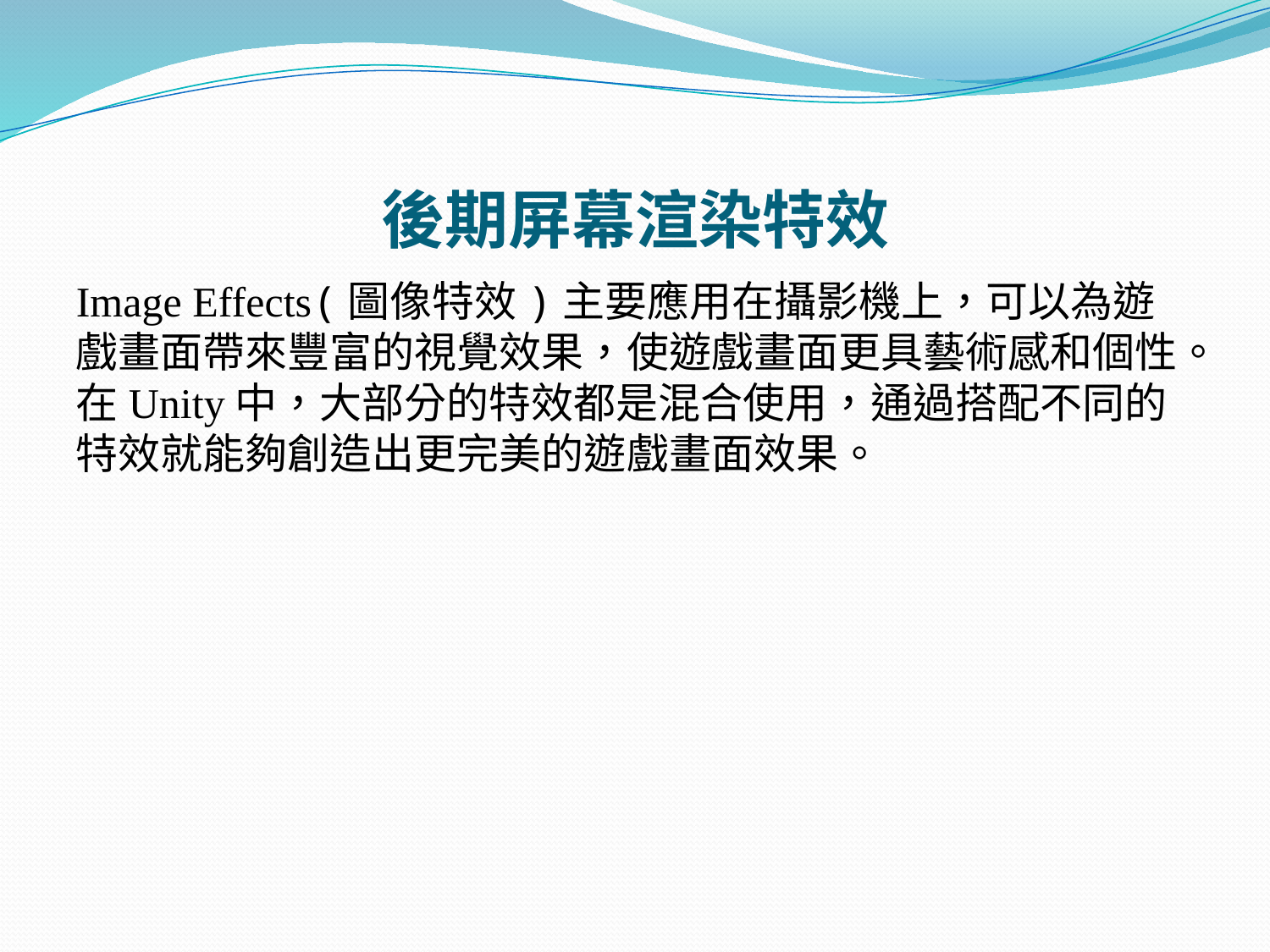

# 後期屏幕渲染特效
Image Effects(圖像特效)主要應用在攝影機上，可以為遊戲畫面帶來豐富的視覺效果，使遊戲畫面更具藝術感和個性。在Unity中，大部分的特效都是混合使用，通過搭配不同的特效就能夠創造出更完美的遊戲畫面效果。